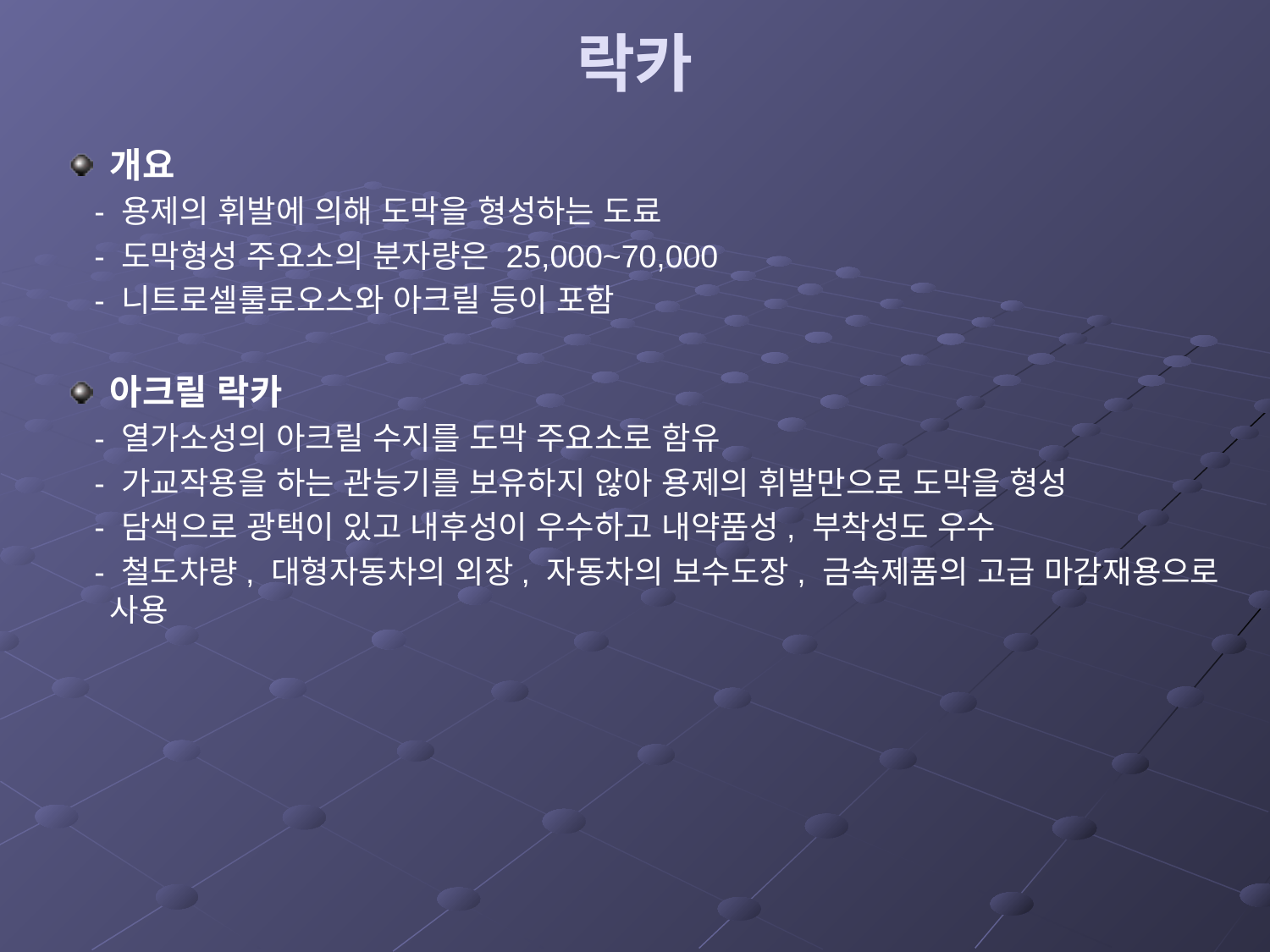

# 락카
개요
   - 용제의 휘발에 의해 도막을 형성하는 도료
   - 도막형성 주요소의 분자량은 25,000~70,000
   - 니트로셀룰로오스와 아크릴 등이 포함

아크릴 락카
   - 열가소성의 아크릴 수지를 도막 주요소로 함유
   - 가교작용을 하는 관능기를 보유하지 않아 용제의 휘발만으로 도막을 형성
   - 담색으로 광택이 있고 내후성이 우수하고 내약품성, 부착성도 우수
   - 철도차량, 대형자동차의 외장, 자동차의 보수도장, 금속제품의 고급 마감재용으로 사용